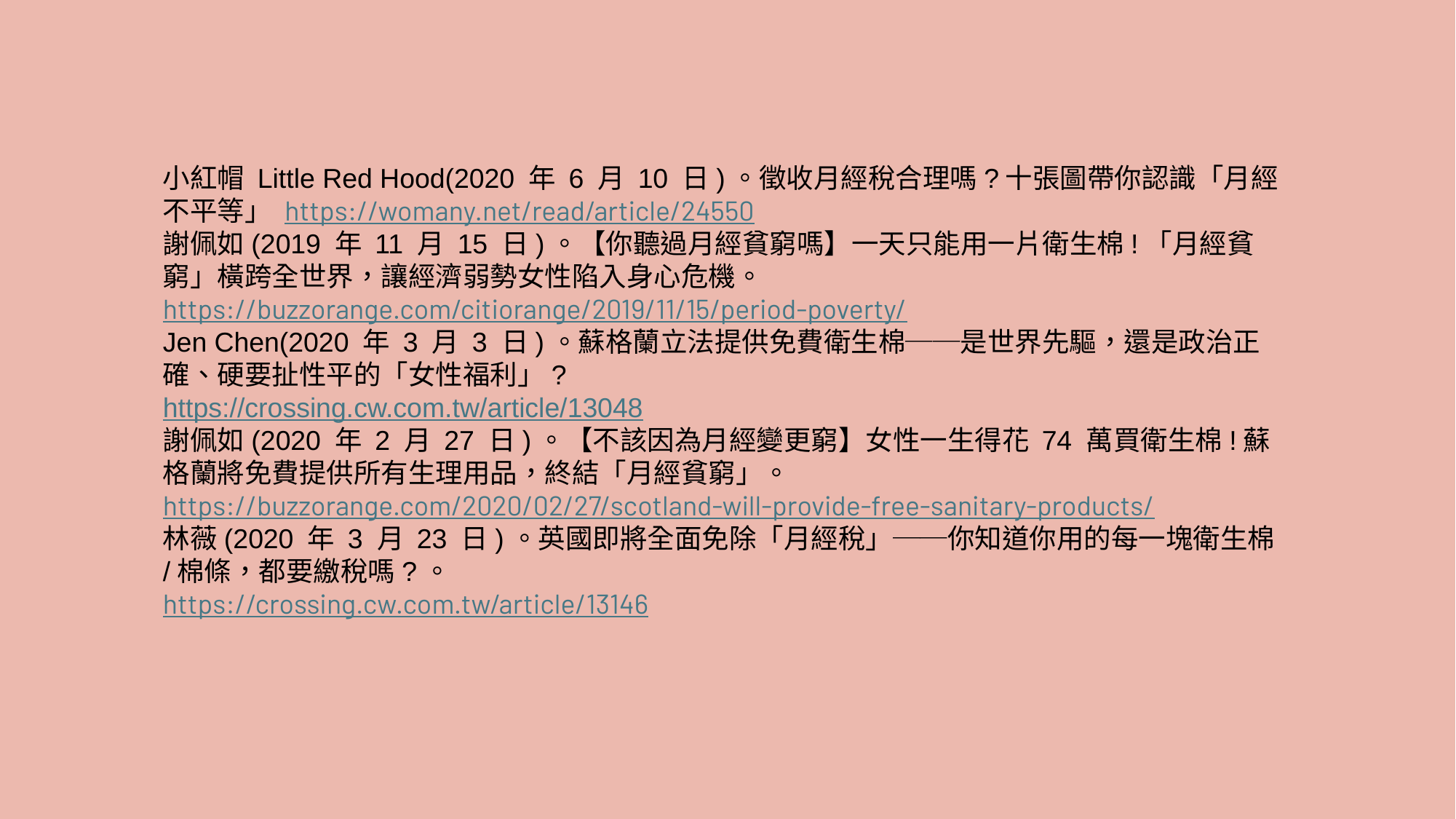

小紅帽 Little Red Hood(2020 年 6 月 10 日)。徵收月經稅合理嗎?十張圖帶你認識「月經不平等」 https://womany.net/read/article/24550
謝佩如(2019 年 11 月 15 日)。【你聽過月經貧窮嗎】一天只能用一片衛生棉!「月經貧 窮」橫跨全世界，讓經濟弱勢女性陷入身心危機。
https://buzzorange.com/citiorange/2019/11/15/period-poverty/
Jen Chen(2020 年 3 月 3 日)。蘇格蘭立法提供免費衛生棉──是世界先驅，還是政治正 確、硬要扯性平的「女性福利」?
https://crossing.cw.com.tw/article/13048
謝佩如(2020 年 2 月 27 日)。【不該因為月經變更窮】女性一生得花 74 萬買衛生棉!蘇 格蘭將免費提供所有生理用品，終結「月經貧窮」。
https://buzzorange.com/2020/02/27/scotland-will-provide-free-sanitary-products/
林薇(2020 年 3 月 23 日)。英國即將全面免除「月經稅」──你知道你用的每一塊衛生棉 /棉條，都要繳稅嗎?。
https://crossing.cw.com.tw/article/13146